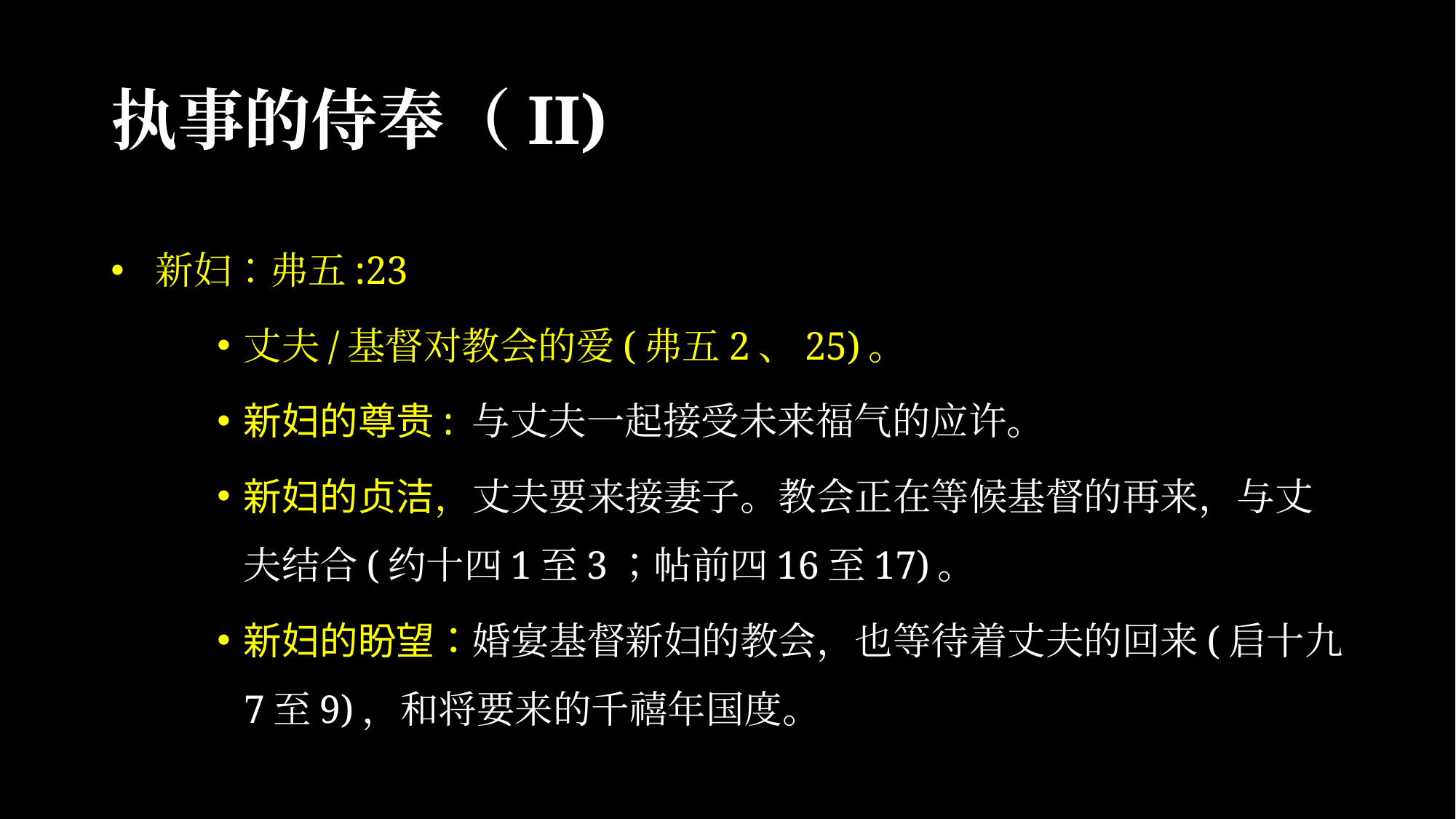

# 执事的侍奉（II)
 新妇：弗五:23
丈夫/基督对教会的爱(弗五2、25)。
新妇的尊贵: 与丈夫一起接受未来福气的应许。
新妇的贞洁，丈夫要来接妻子。教会正在等候基督的再来，与丈夫结合(约十四1至3；帖前四16至17)。
新妇的盼望：婚宴基督新妇的教会，也等待着丈夫的回来(启十九7至9)，和将要来的千禧年国度。